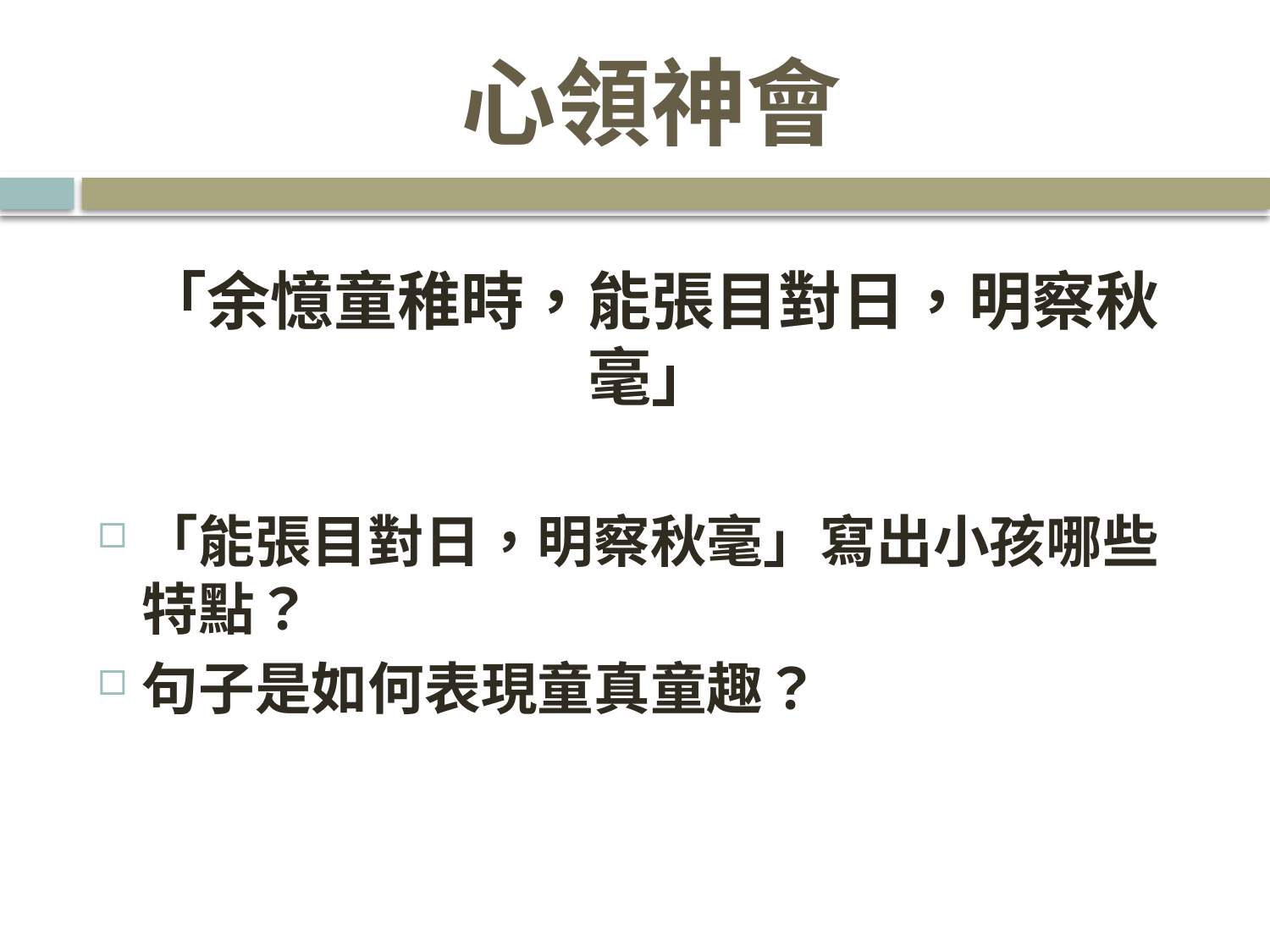

# 心領神會
「余憶童稚時，能張目對日，明察秋毫」

「能張目對日，明察秋毫」寫出小孩哪些特點？
句子是如何表現童真童趣？